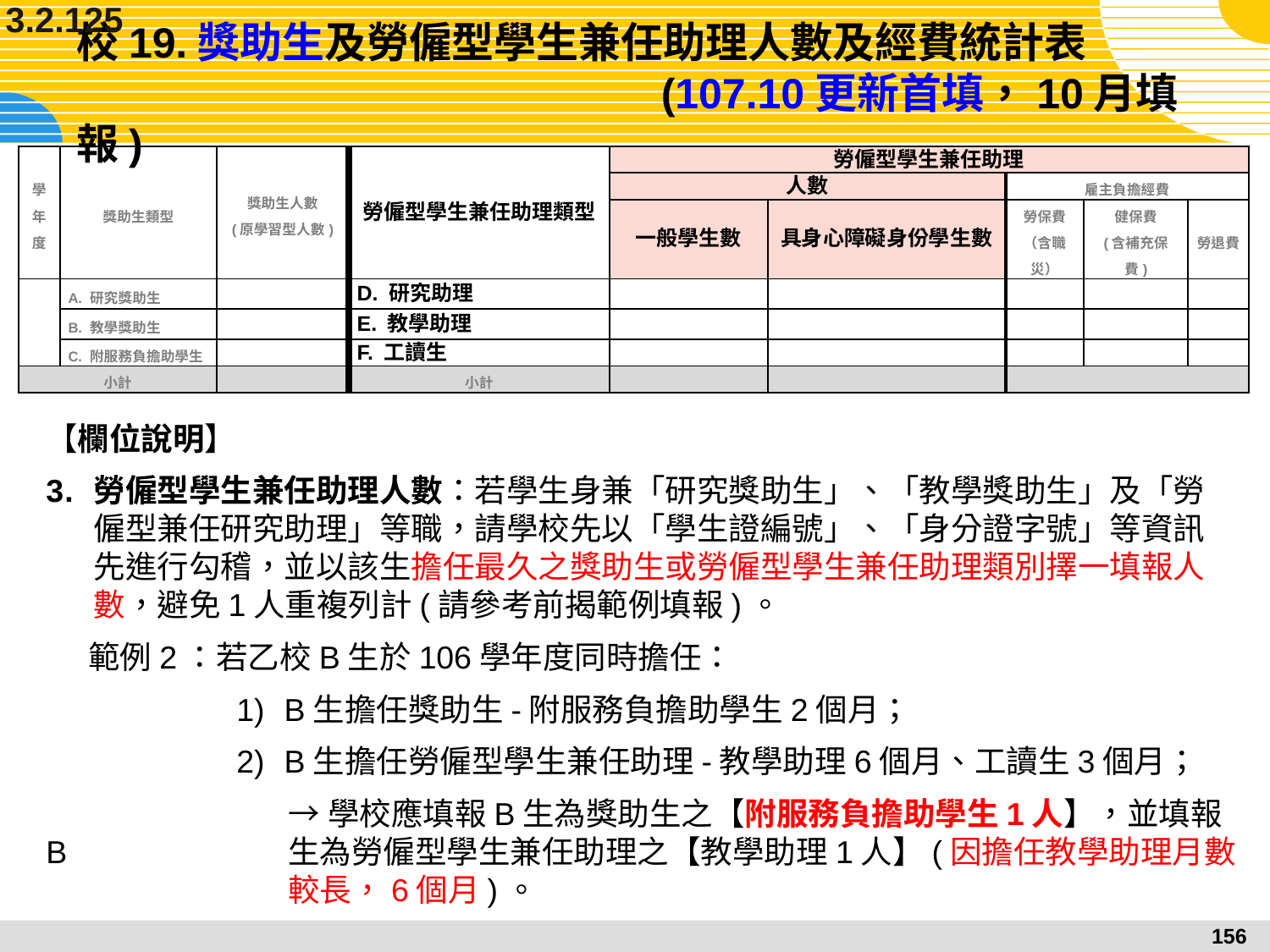

3.2.125
# 校19.獎助生及勞僱型學生兼任助理人數及經費統計表					       (107.10更新首填，10月填報)
| 學年度 | 獎助生類型 | 獎助生人數 (原學習型人數) | 勞僱型學生兼任助理類型 | 勞僱型學生兼任助理 |  |  |  |  |
| --- | --- | --- | --- | --- | --- | --- | --- | --- |
|  |  |  |  | 人數 |  | 雇主負擔經費 |  |  |
|  |  |  |  | 一般學生數 | 具身心障礙身份學生數 | 勞保費 （含職災） | 健保費 (含補充保費) | 勞退費 |
|  | A. 研究獎助生 |  | D. 研究助理 |  |  |  |  |  |
|  | B. 教學獎助生 |  | E. 教學助理 |  |  |  |  |  |
|  | C. 附服務負擔助學生 |  | F. 工讀生 |  |  |  |  |  |
| 小計 |  |  | 小計 |  |  |  |  |  |
【欄位說明】
勞僱型學生兼任助理人數：若學生身兼「研究獎助生」、「教學獎助生」及「勞僱型兼任研究助理」等職，請學校先以「學生證編號」、「身分證字號」等資訊先進行勾稽，並以該生擔任最久之獎助生或勞僱型學生兼任助理類別擇一填報人數，避免1人重複列計(請參考前揭範例填報)。
	範例2：若乙校B生於106學年度同時擔任：
B生擔任獎助生-附服務負擔助學生2個月；
B生擔任勞僱型學生兼任助理-教學助理6個月、工讀生3個月；
		→學校應填報B生為獎助生之【附服務負擔助學生1人】，並填報B		生為勞僱型學生兼任助理之【教學助理1人】(因擔任教學助理月數		較長，6個月)。